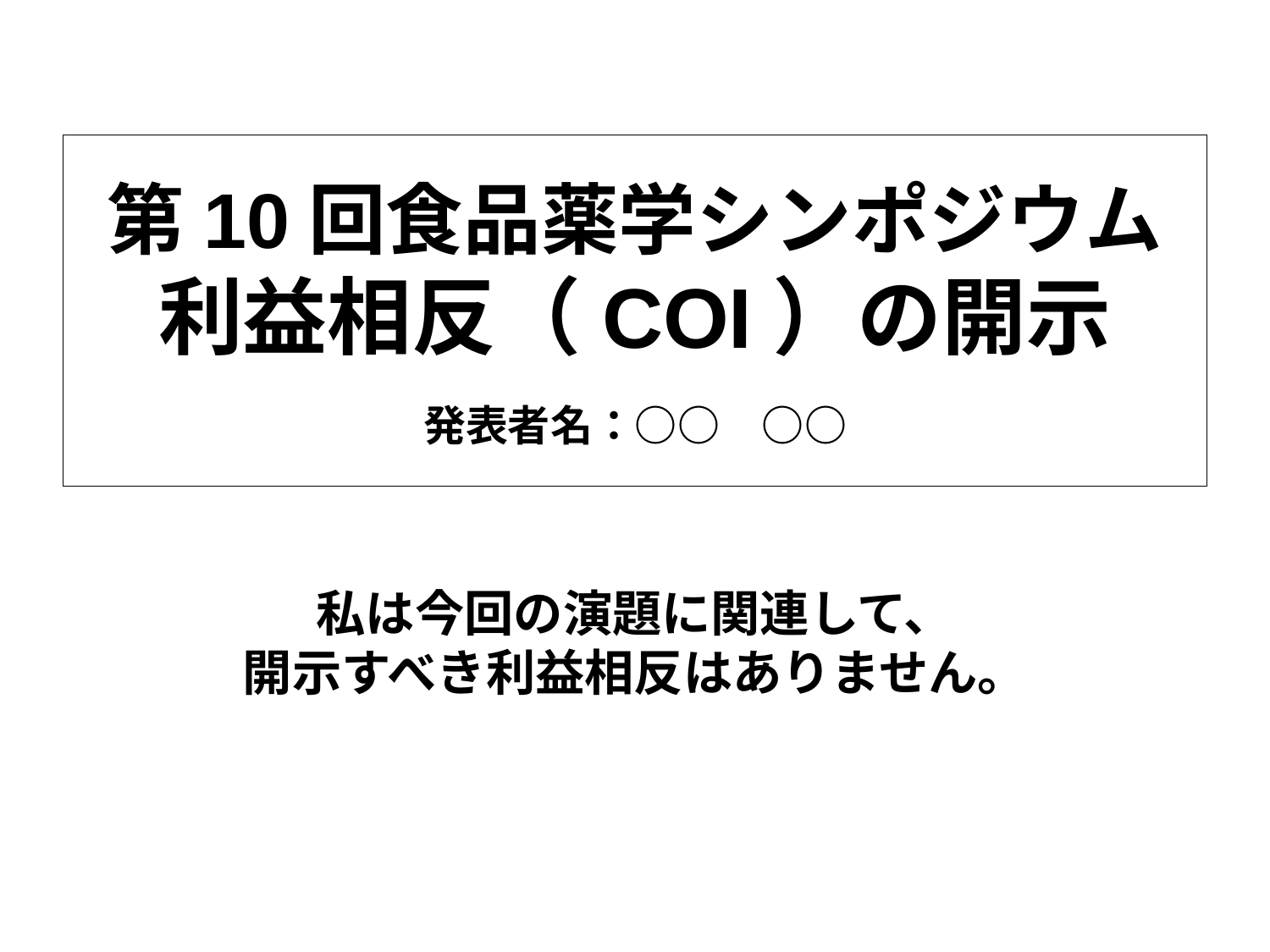

# 第10回食品薬学シンポジウム 利益相反（COI）の開示 　 発表者名：○○　○○

私は今回の演題に関連して、
開示すべき利益相反はありません。